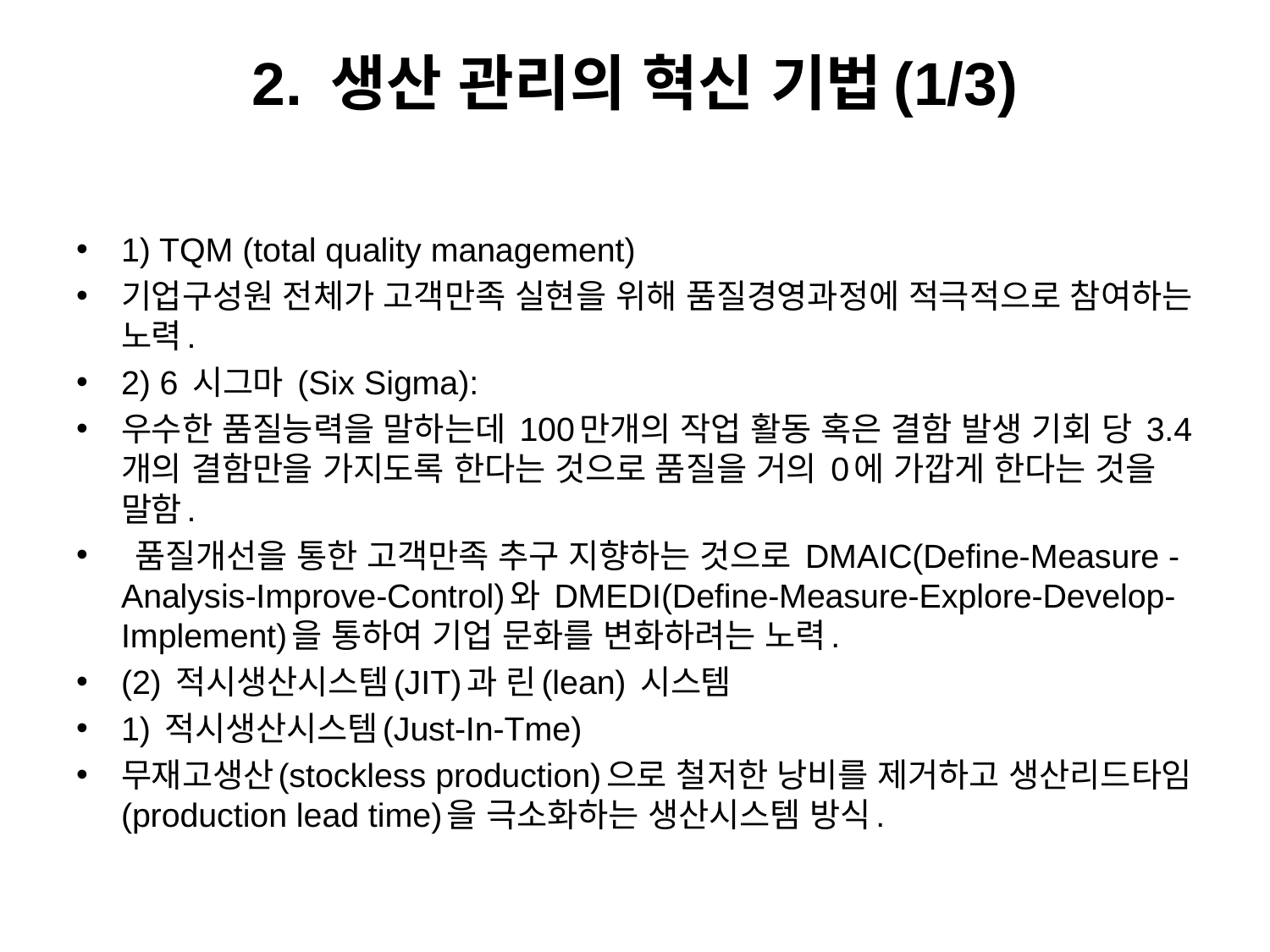

# 2. 생산 관리의 혁신 기법(1/3)
1) TQM (total quality management)
기업구성원 전체가 고객만족 실현을 위해 품질경영과정에 적극적으로 참여하는 노력.
2) 6 시그마 (Six Sigma):
우수한 품질능력을 말하는데 100만개의 작업 활동 혹은 결함 발생 기회 당 3.4개의 결함만을 가지도록 한다는 것으로 품질을 거의 0에 가깝게 한다는 것을 말함.
 품질개선을 통한 고객만족 추구 지향하는 것으로 DMAIC(Define-Measure -Analysis-Improve-Control)와 DMEDI(Define-Measure-Explore-Develop-Implement)을 통하여 기업 문화를 변화하려는 노력.
(2) 적시생산시스템(JIT)과 린(lean) 시스템
1) 적시생산시스템(Just-In-Tme)
무재고생산(stockless production)으로 철저한 낭비를 제거하고 생산리드타임(production lead time)을 극소화하는 생산시스템 방식.